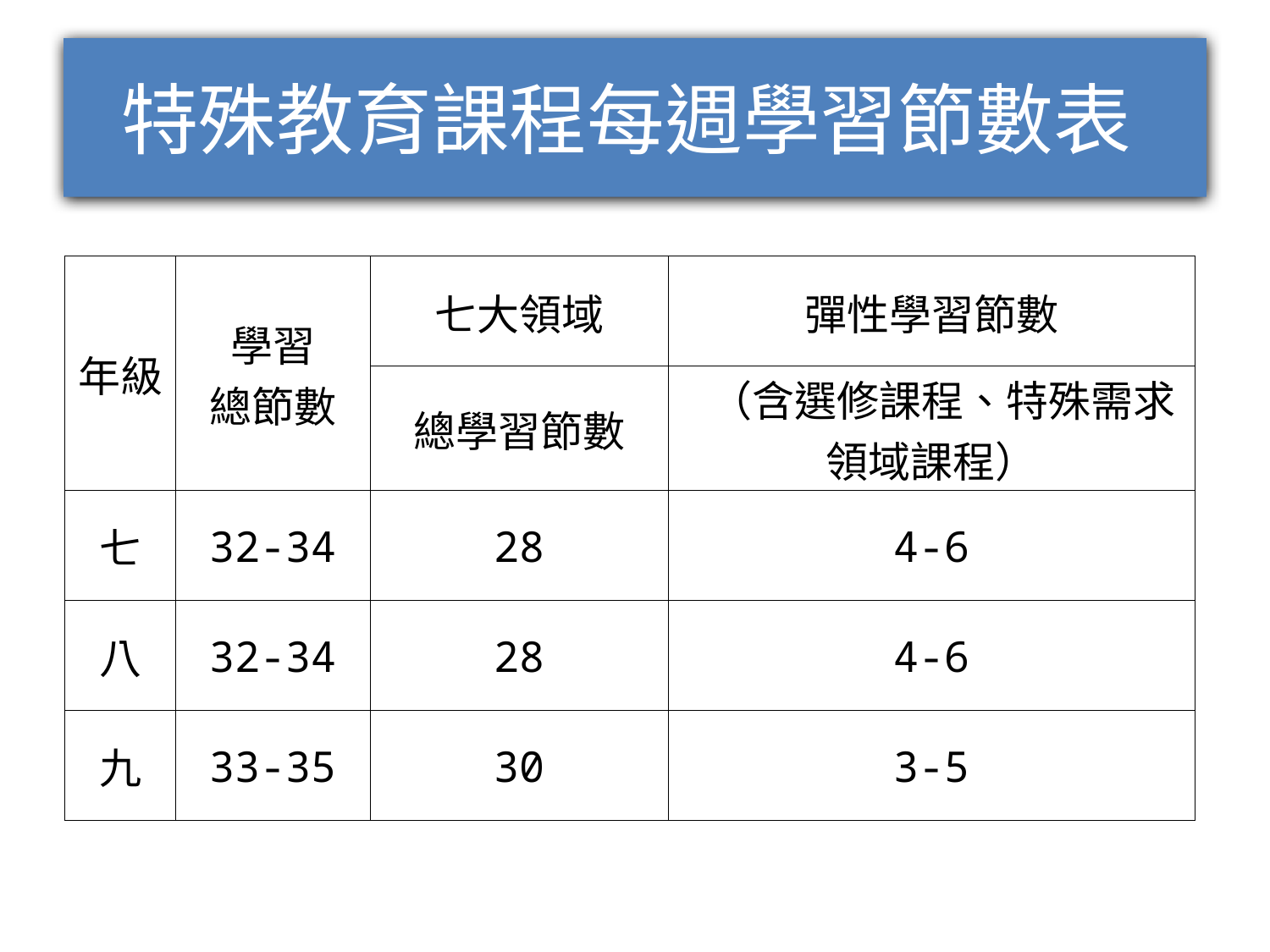

# 特殊教育課程每週學習節數表
| 年級 | 學習 總節數 | 七大領域 | 彈性學習節數 |
| --- | --- | --- | --- |
|  |  | 總學習節數 | （含選修課程、特殊需求領域課程） |
| 七 | 32-34 | 28 | 4-6 |
| 八 | 32-34 | 28 | 4-6 |
| 九 | 33-35 | 30 | 3-5 |